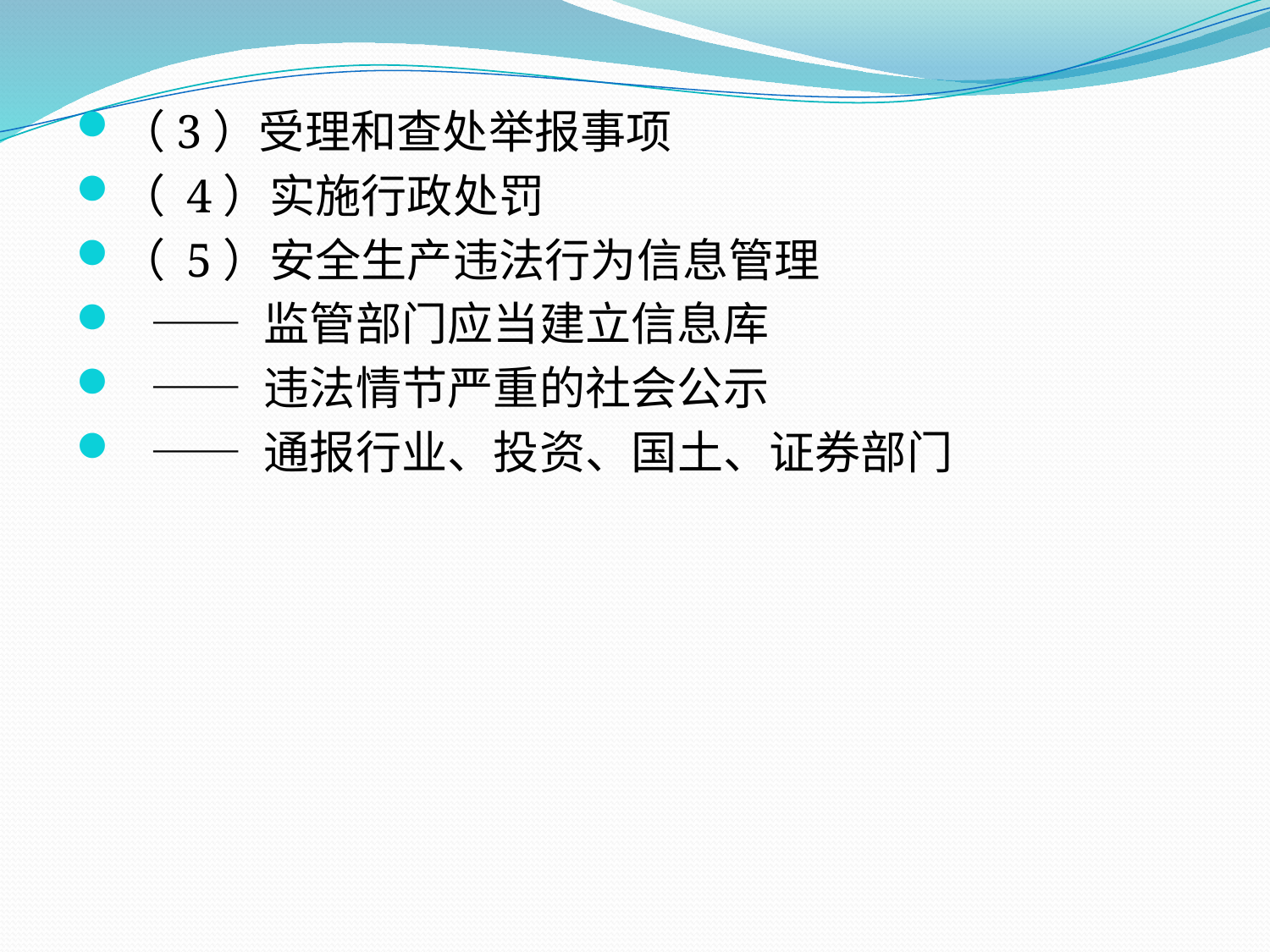

（3）受理和查处举报事项
（ 4）实施行政处罚
（ 5）安全生产违法行为信息管理
   —— 监管部门应当建立信息库
   —— 违法情节严重的社会公示
   —— 通报行业、投资、国土、证券部门